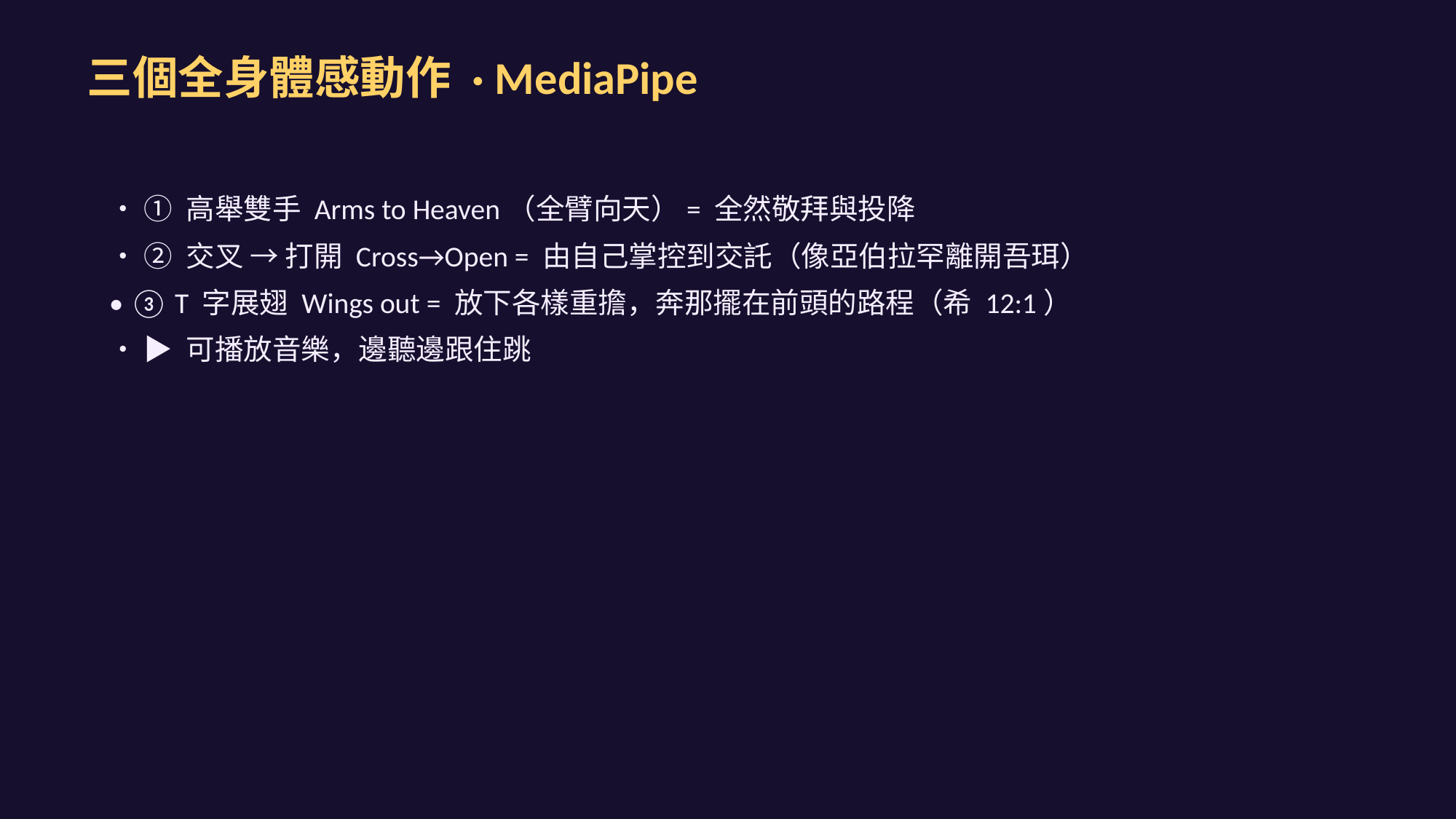

三個全身體感動作 · MediaPipe
• ① 高舉雙手 Arms to Heaven（全臂向天）= 全然敬拜與投降
• ② 交叉 → 打開 Cross→Open = 由自己掌控到交託（像亞伯拉罕離開吾珥）
• ③ T 字展翅 Wings out = 放下各樣重擔，奔那擺在前頭的路程（希 12:1）
• ▶ 可播放音樂，邊聽邊跟住跳